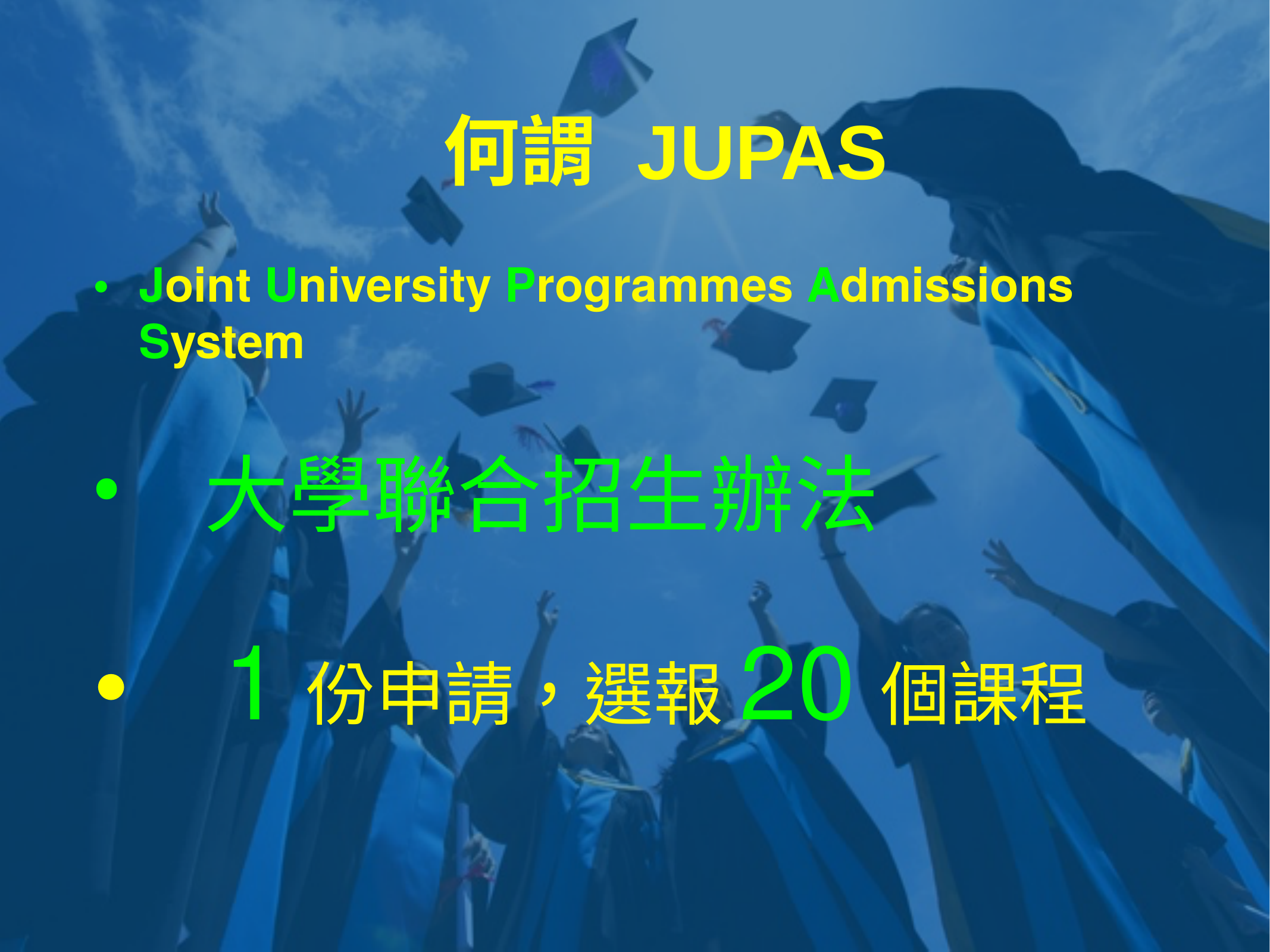

# 何謂 JUPAS
Joint University Programmes Admissions System

  大學聯合招生辦法

 1份申請，選報20個課程